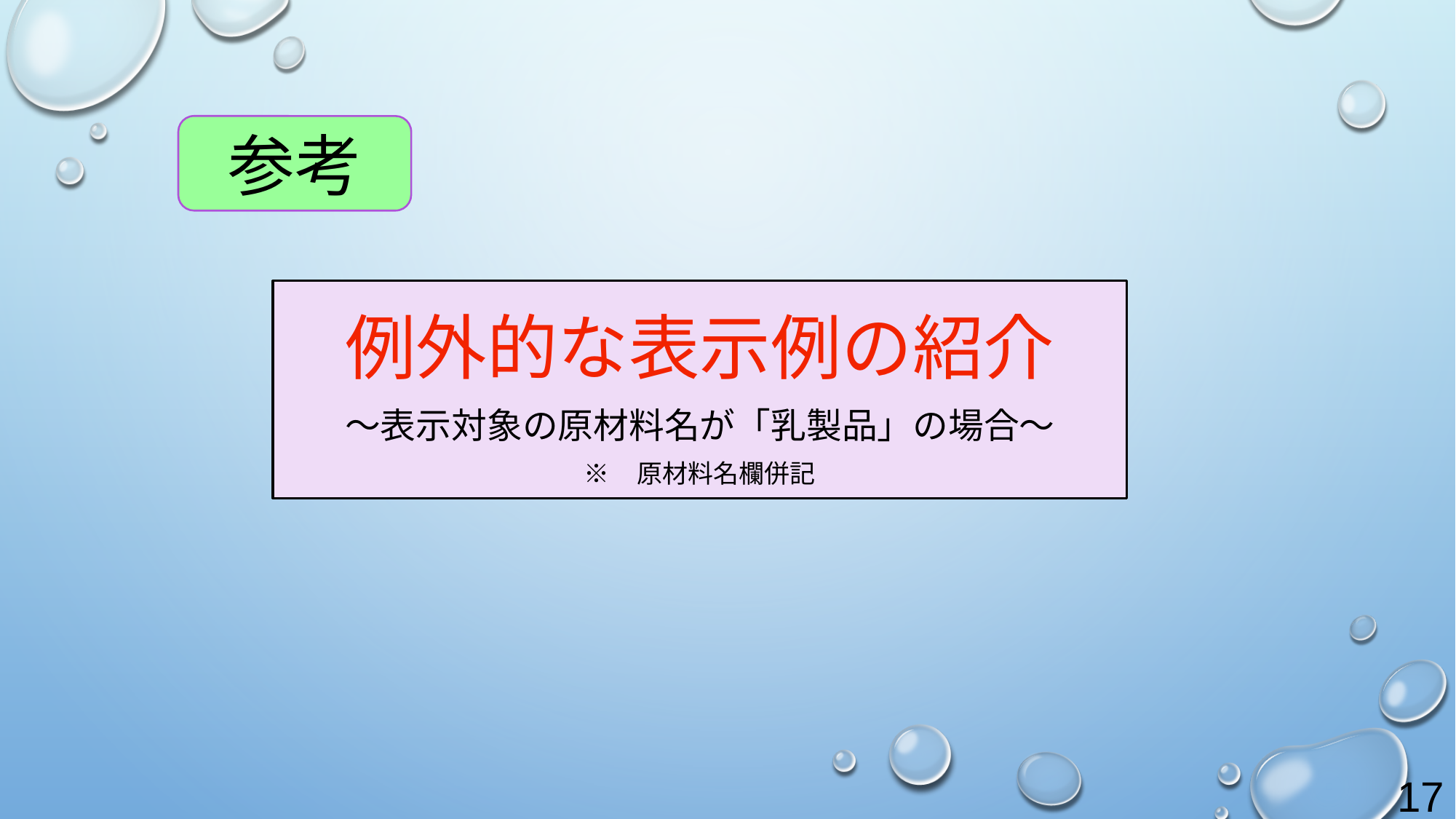

参考
例外的な表示例の紹介
～表示対象の原材料名が「乳製品」の場合～
※　原材料名欄併記
17